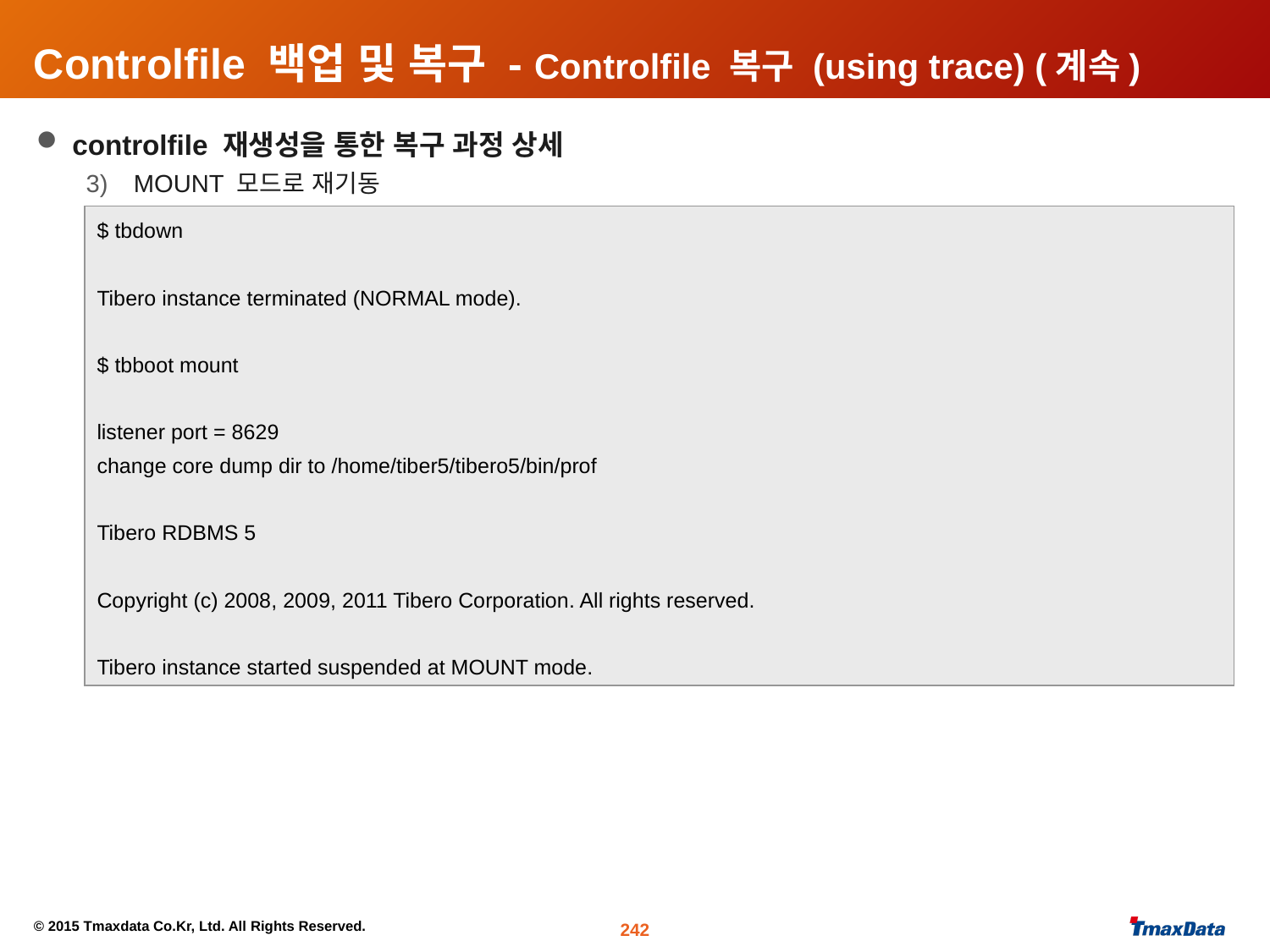

# Controlfile 백업 및 복구 - Controlfile 복구 (using trace) (계속)
 controlfile 재생성을 통한 복구 과정 상세
MOUNT 모드로 재기동

$ tbdown

Tibero instance terminated (NORMAL mode).

$ tbboot mount

listener port = 8629
change core dump dir to /home/tiber5/tibero5/bin/prof

Tibero RDBMS 5

Copyright (c) 2008, 2009, 2011 Tibero Corporation. All rights reserved.

Tibero instance started suspended at MOUNT mode.